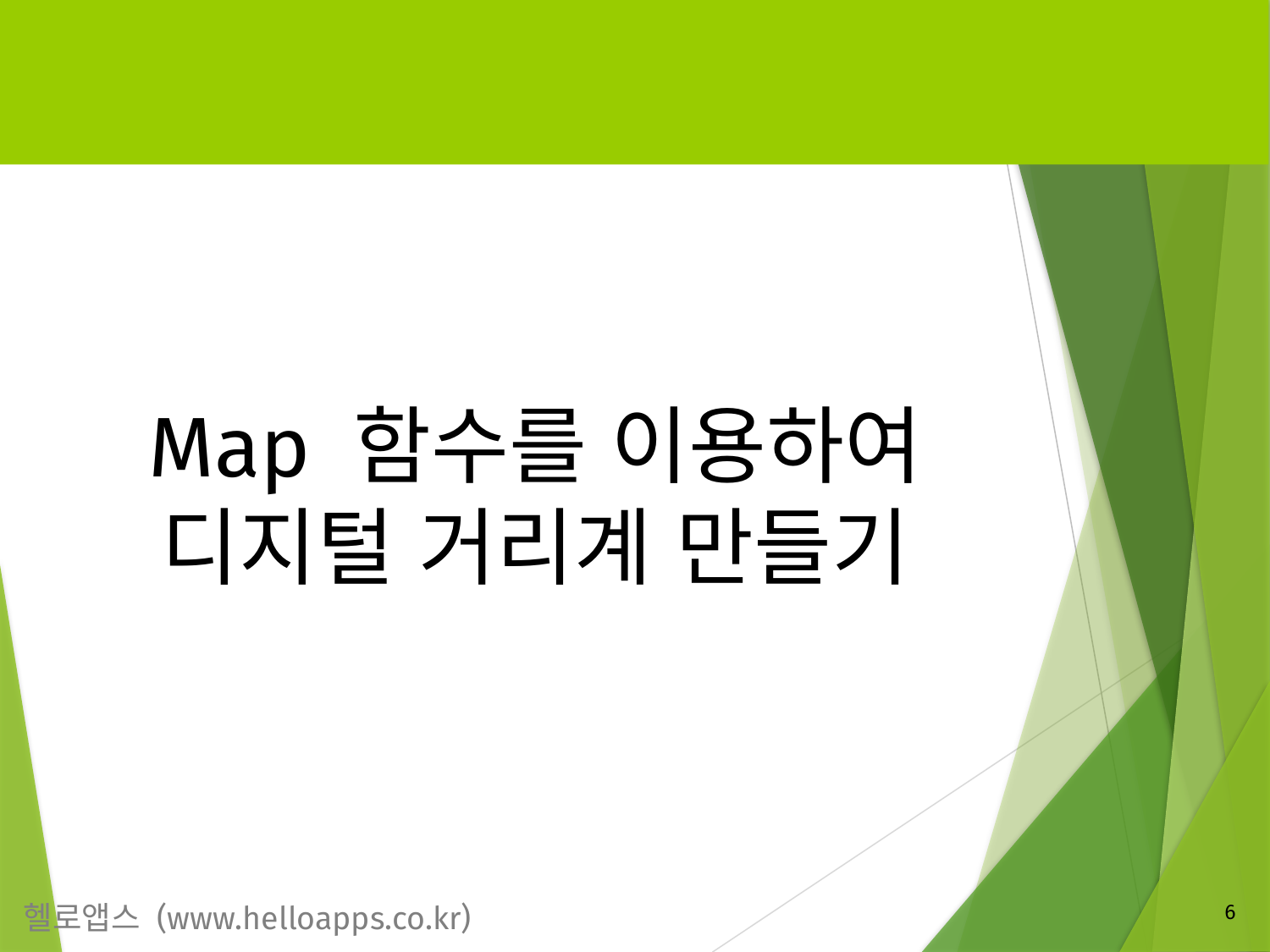

Map 함수를 이용하여
디지털 거리계 만들기
6